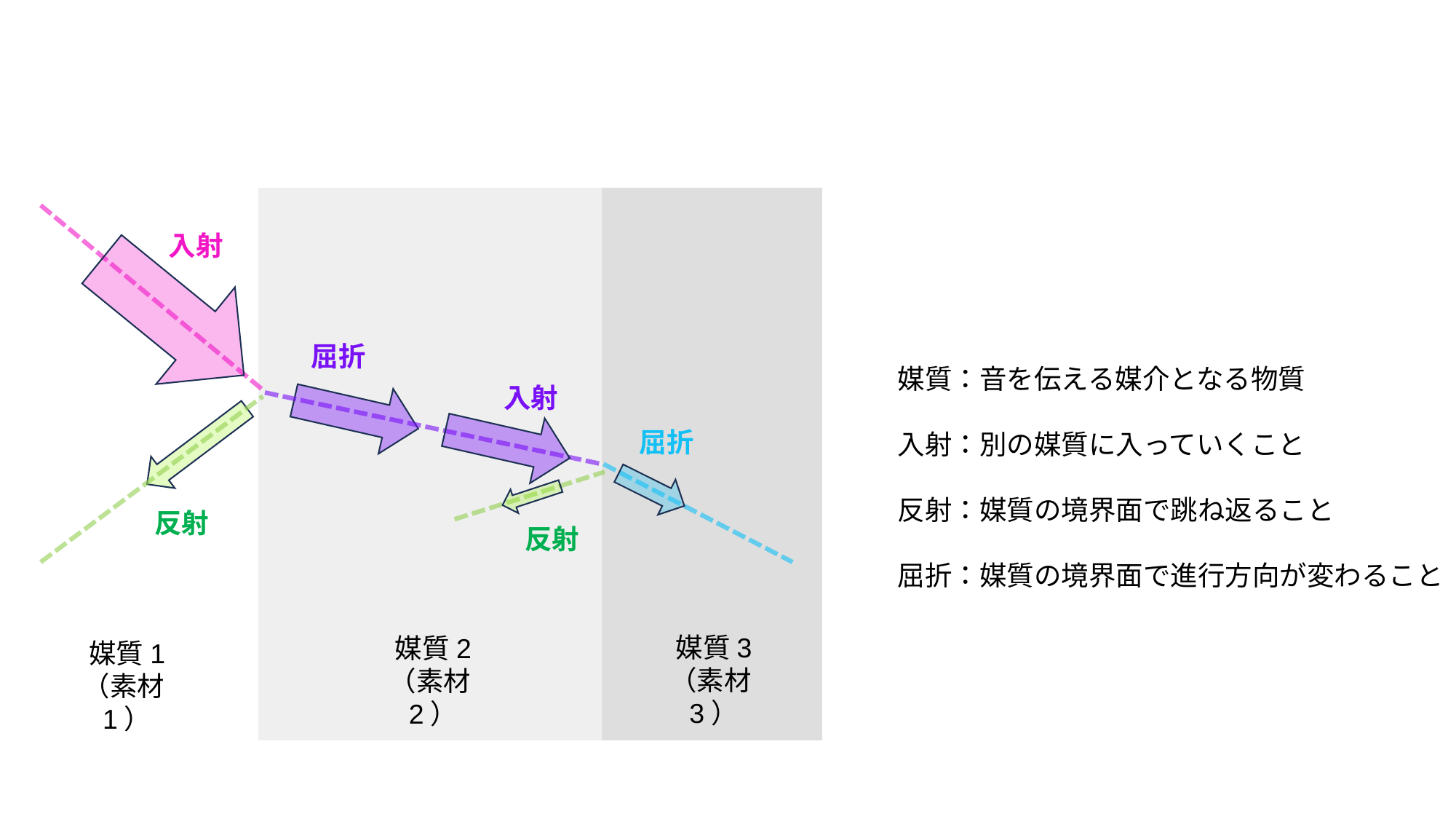

入射

媒質：音を伝える媒介となる物質

入射：別の媒質に入っていくこと

反射：媒質の境界面で跳ね返ること

屈折：媒質の境界面で進行方向が変わること

屈折

入射

屈折

反射
反射
媒質3
（素材3）
媒質2
（素材2）
媒質1
（素材1）